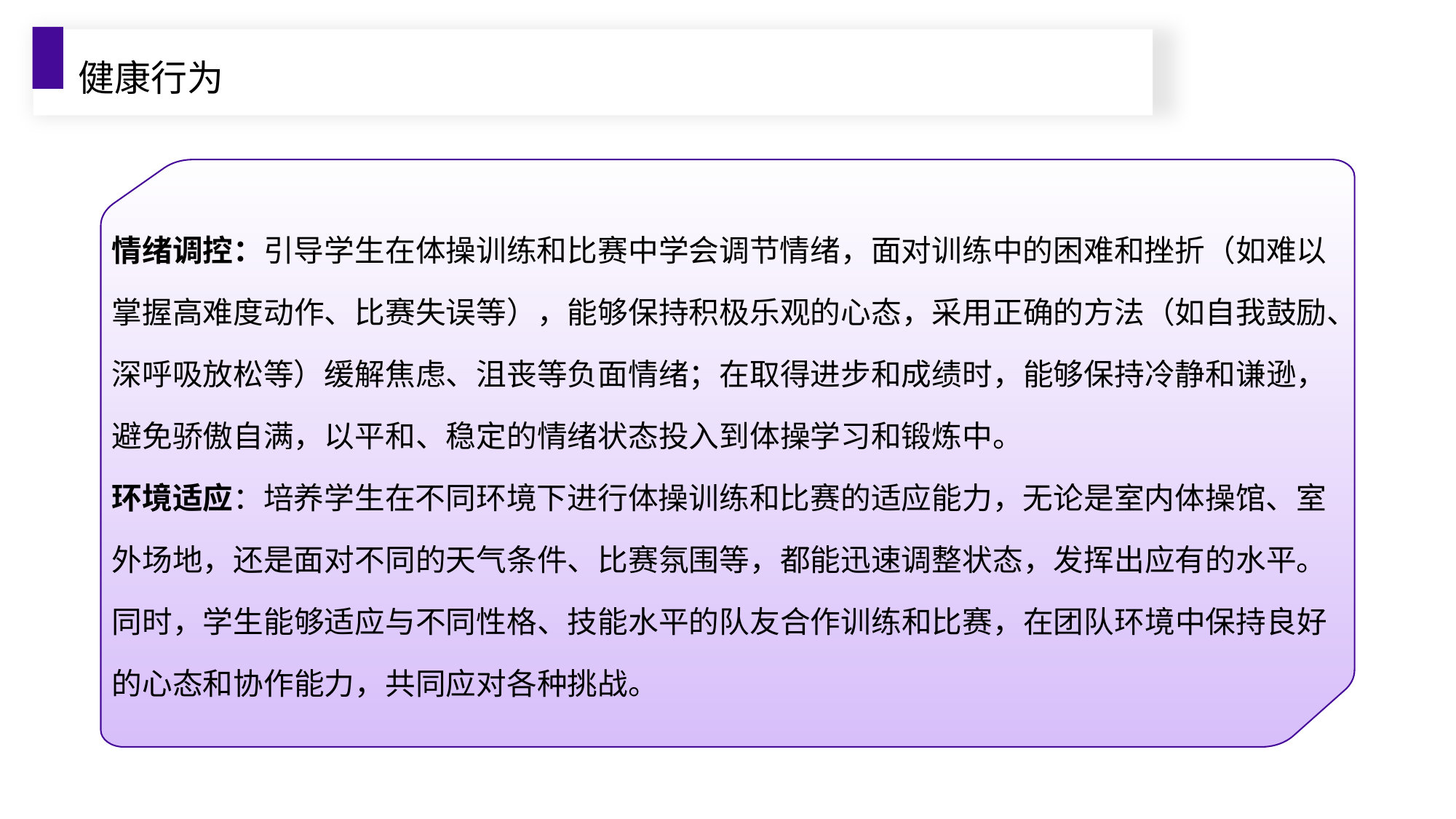

健康行为
情绪调控：引导学生在体操训练和比赛中学会调节情绪，面对训练中的困难和挫折（如难以掌握高难度动作、比赛失误等），能够保持积极乐观的心态，采用正确的方法（如自我鼓励、深呼吸放松等）缓解焦虑、沮丧等负面情绪；在取得进步和成绩时，能够保持冷静和谦逊，避免骄傲自满，以平和、稳定的情绪状态投入到体操学习和锻炼中。​
环境适应：培养学生在不同环境下进行体操训练和比赛的适应能力，无论是室内体操馆、室外场地，还是面对不同的天气条件、比赛氛围等，都能迅速调整状态，发挥出应有的水平。同时，学生能够适应与不同性格、技能水平的队友合作训练和比赛，在团队环境中保持良好的心态和协作能力，共同应对各种挑战。